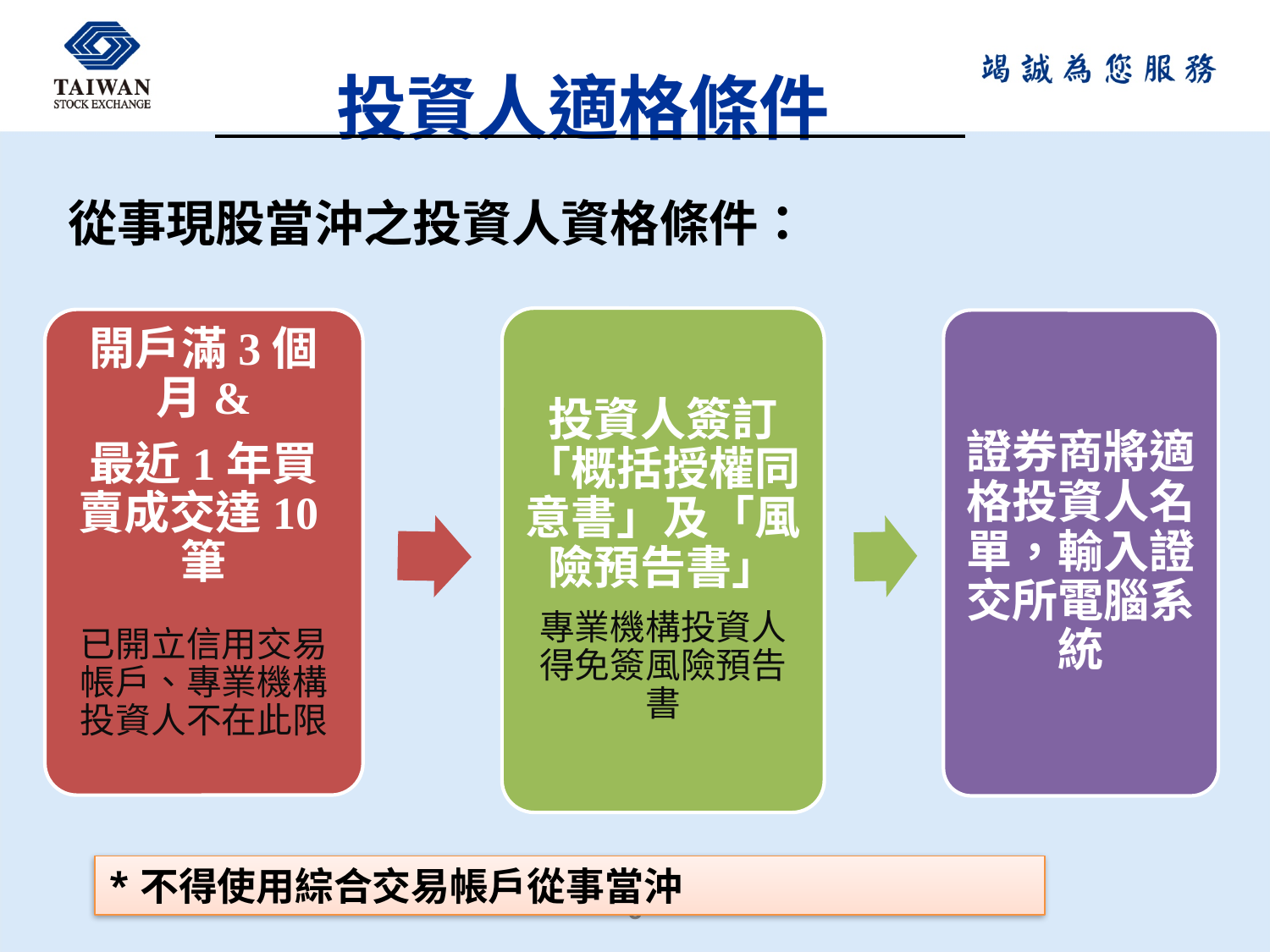

# 投資人適格條件
從事現股當沖之投資人資格條件：
開戶滿3個月&
最近1年買賣成交達10筆
已開立信用交易帳戶、專業機構投資人不在此限

投資人簽訂「概括授權同意書」及「風險預告書」
專業機構投資人得免簽風險預告書

證券商將適格投資人名單，輸入證交所電腦系統
*不得使用綜合交易帳戶從事當沖
3